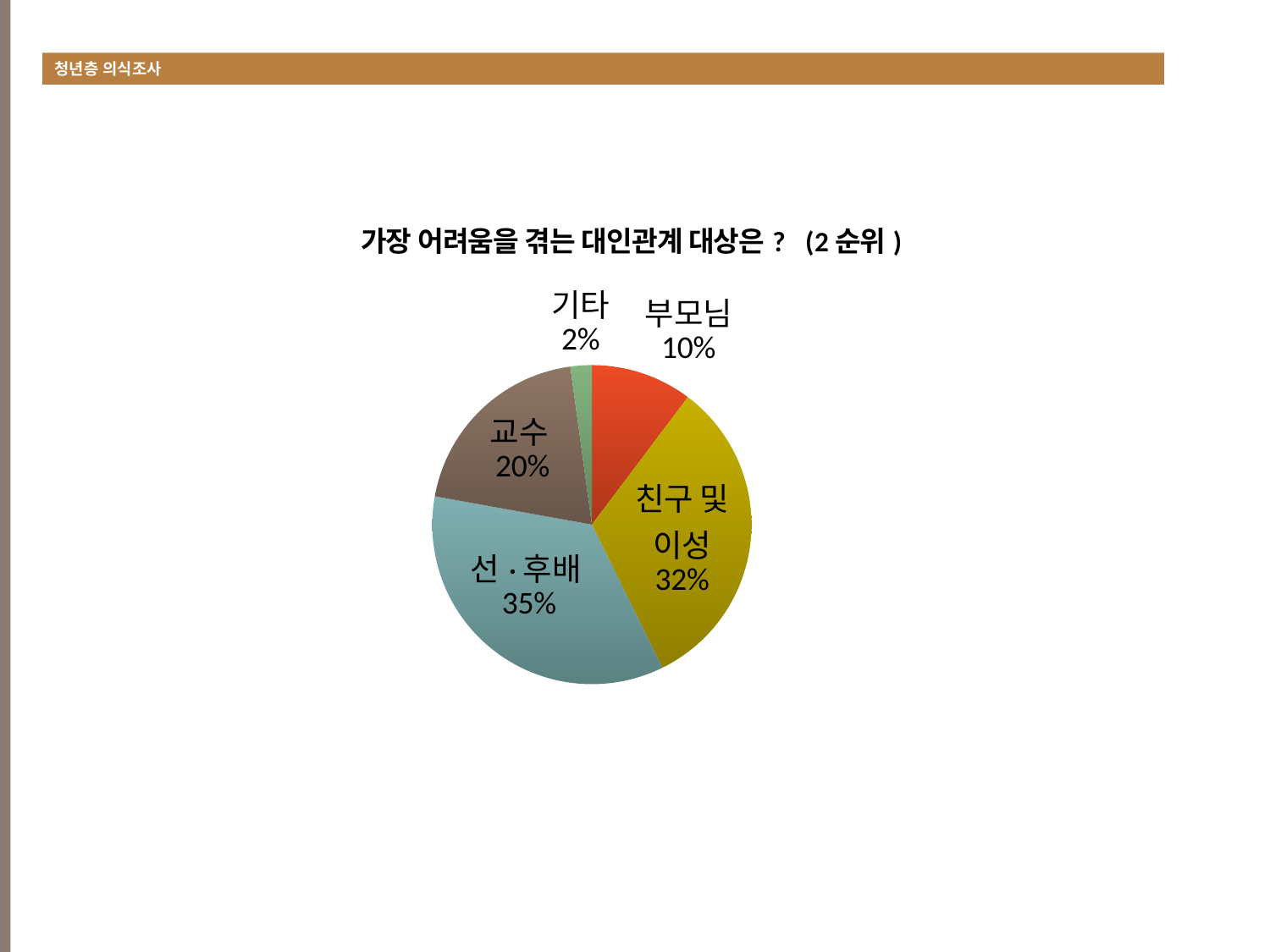

청년층 의식조사

### Chart:

| Category | 가장 어려움을 겪는 대인관계 대상은?   (2순위)  |
|---|---|
| 부모님 | 19.0 |
| 친구 및 이성 | 60.0 |
| 선·후배  | 65.0 |
| 교수  | 37.0 |
| 기타 | 4.0 |